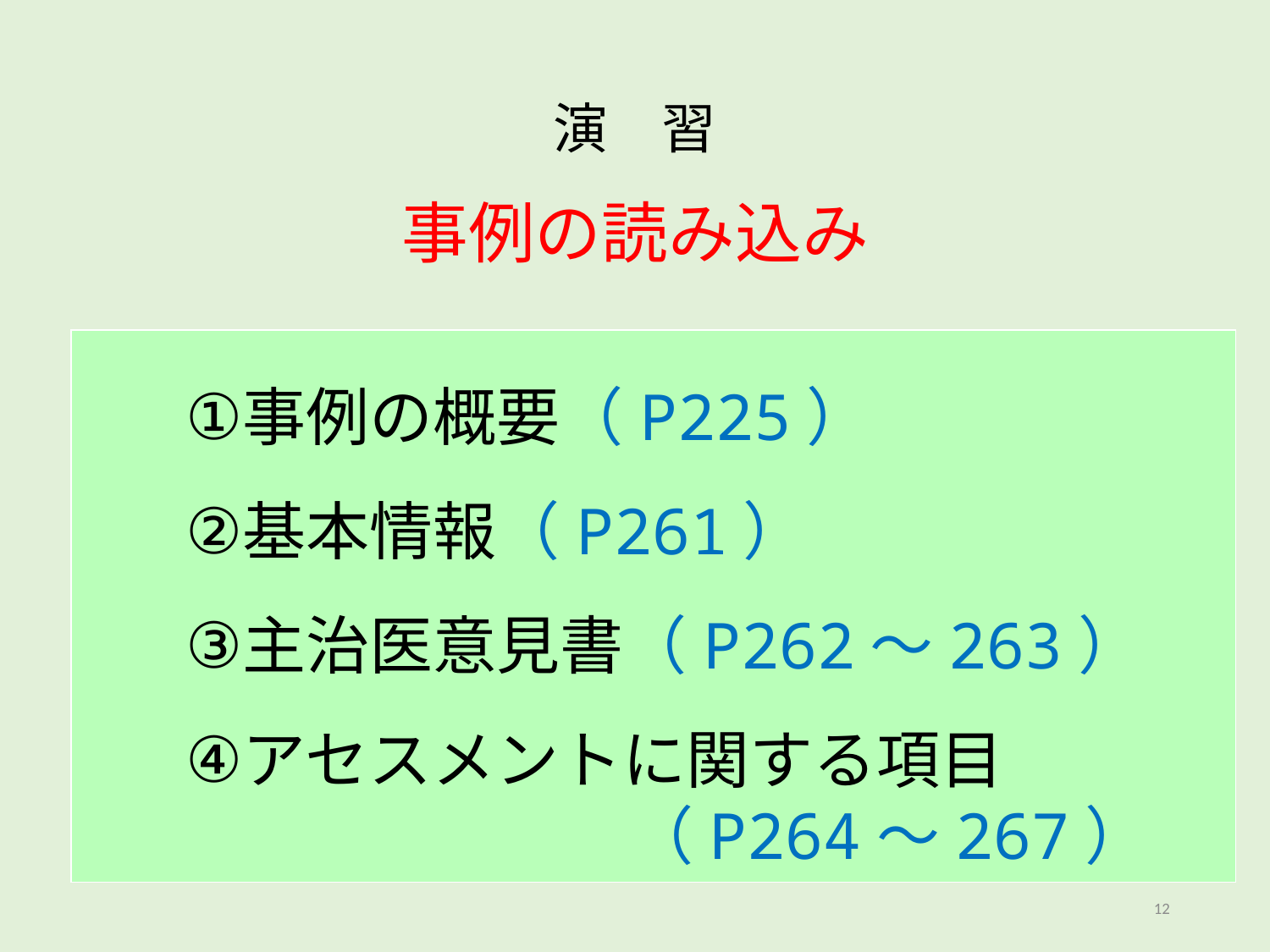

# 演　習 事例の読み込み
事例の概要（P225）
基本情報（P261）
主治医意見書（P262～263）
アセスメントに関する項目
　　　　　　　（P264～267）
12